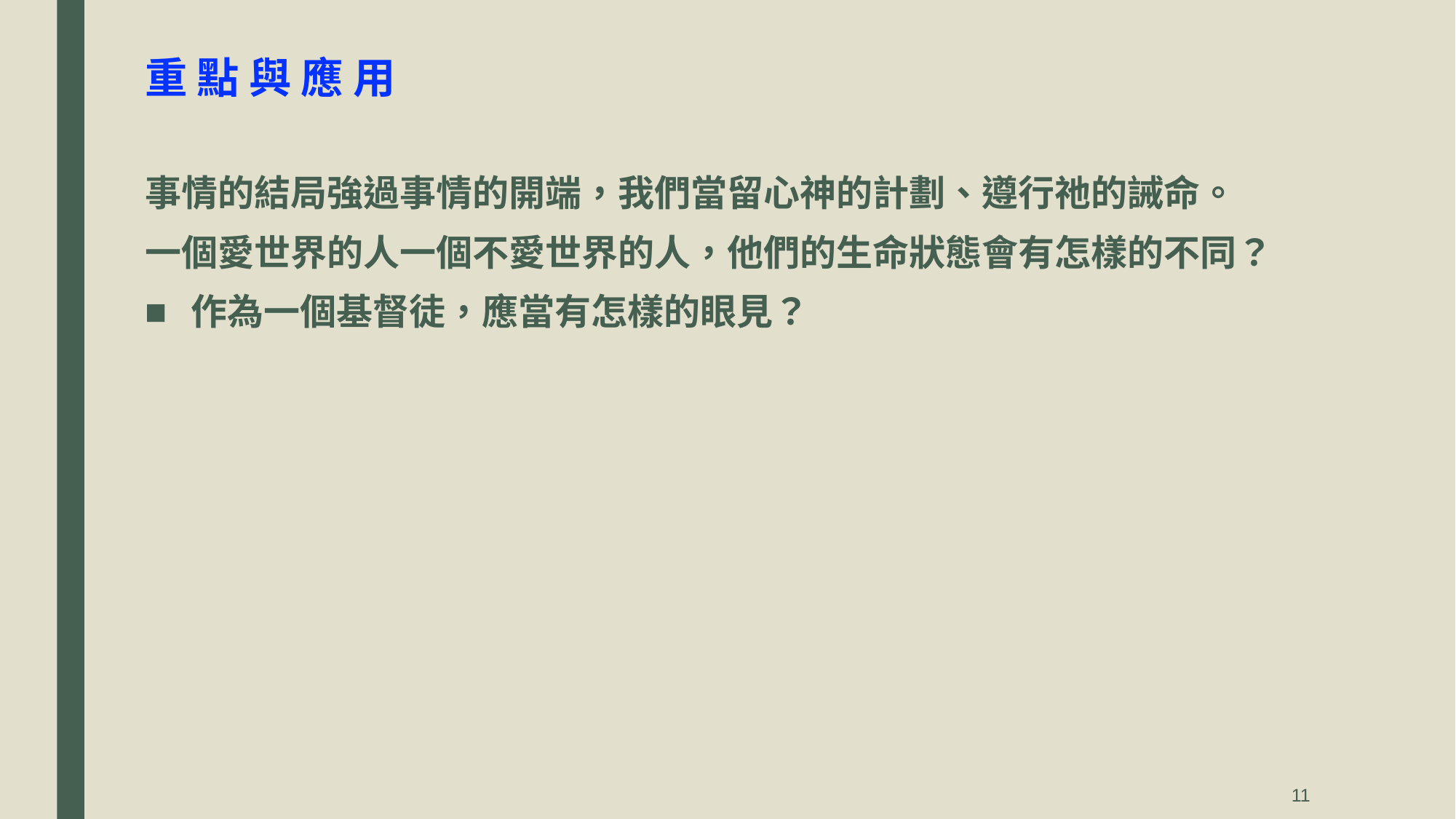

重 點 與 應 用

事情的結局強過事情的開端，我們當留心神的計劃、遵行祂的誡命。
一個愛世界的人一個不愛世界的人，他們的生命狀態會有怎樣的不同？
作為一個基督徒，應當有怎樣的眼見？
11